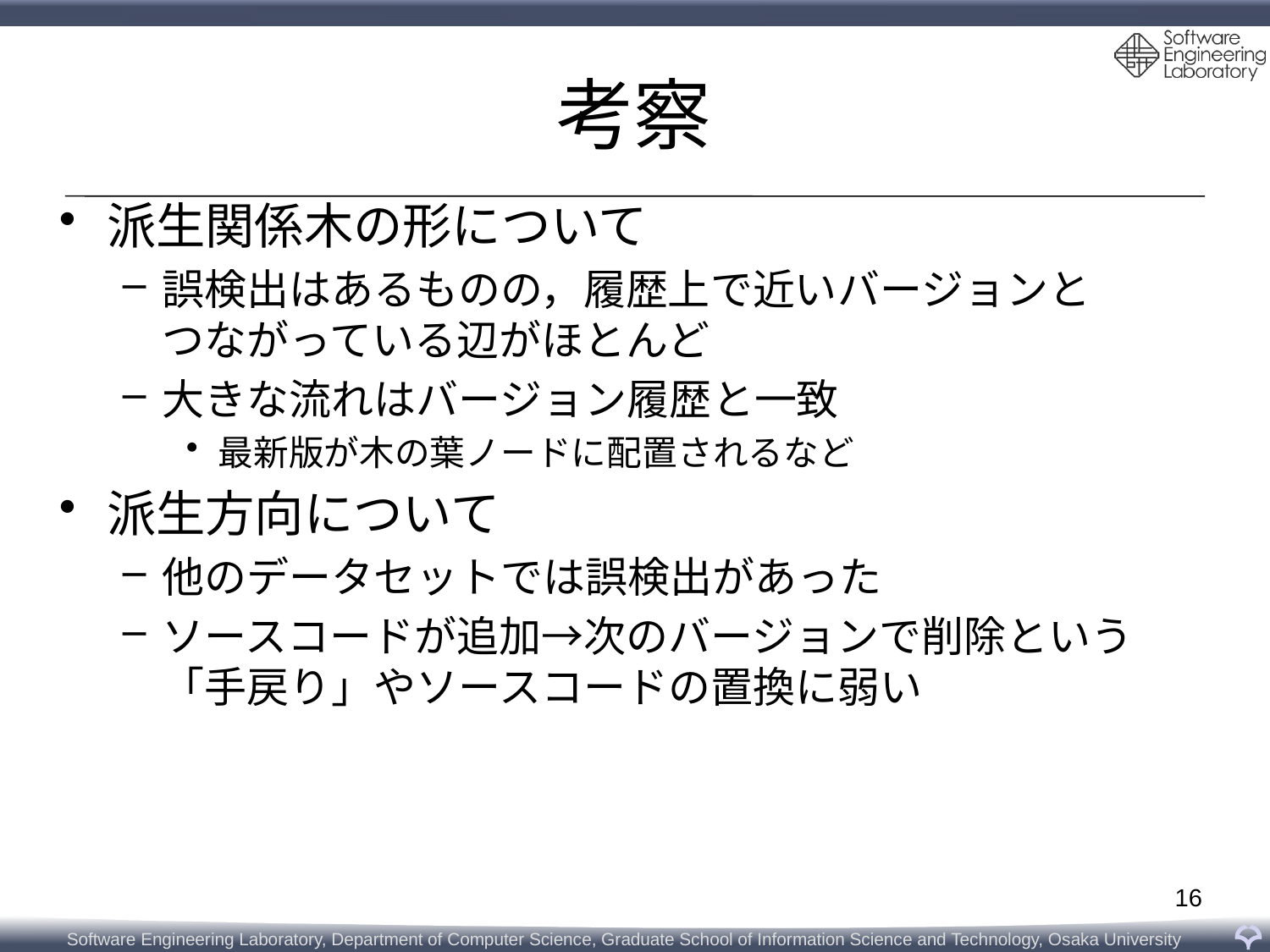

# 考察
派生関係木の形について
誤検出はあるものの，履歴上で近いバージョンと
つながっている辺がほとんど
大きな流れはバージョン履歴と一致
最新版が木の葉ノードに配置されるなど
派生方向について
他のデータセットでは誤検出があった
ソースコードが追加→次のバージョンで削除という「手戻り」やソースコードの置換に弱い

16